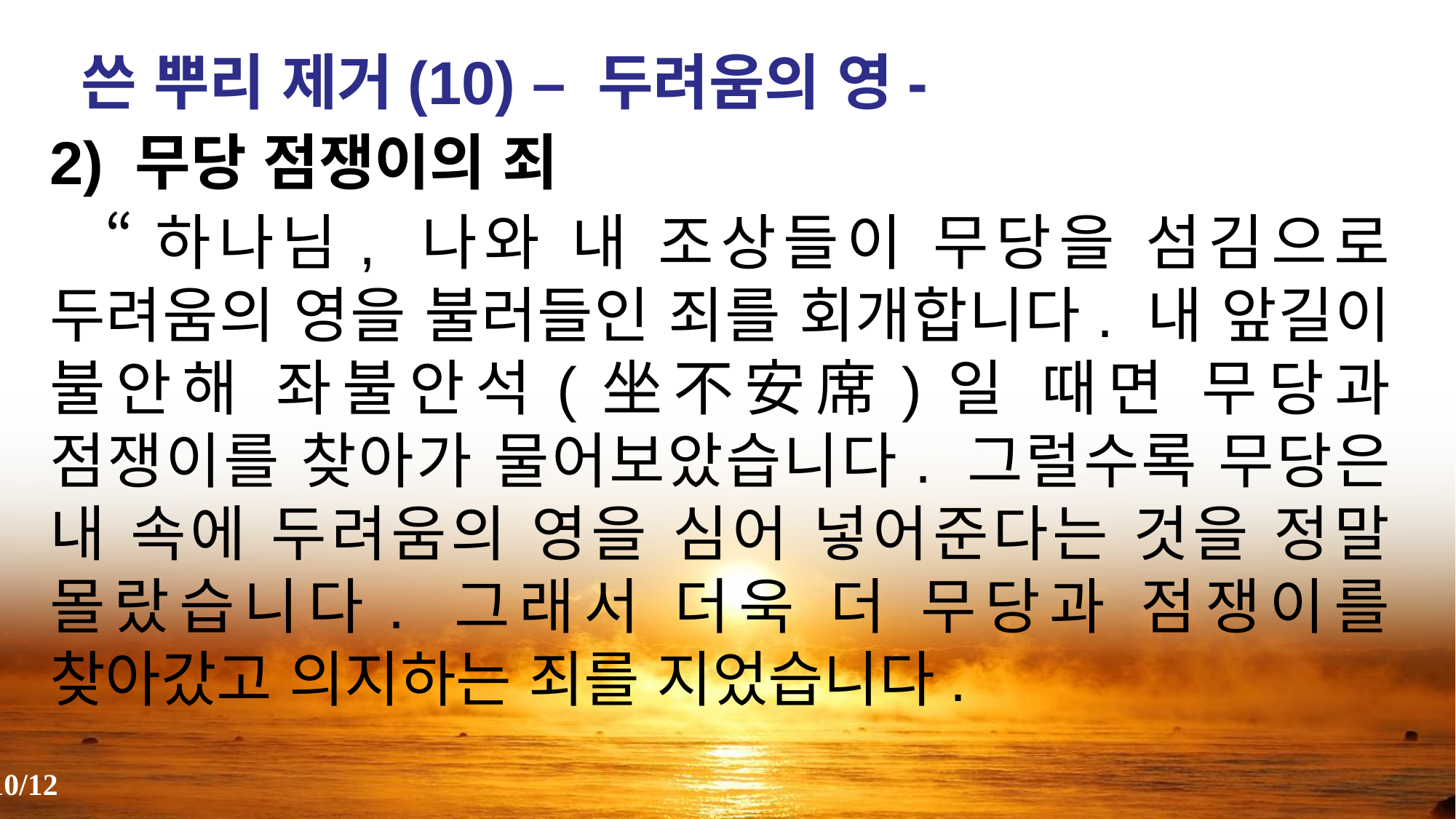

쓴 뿌리 제거(10) – 두려움의 영-
2) 무당 점쟁이의 죄
  “하나님, 나와 내 조상들이 무당을 섬김으로 두려움의 영을 불러들인 죄를 회개합니다. 내 앞길이 불안해 좌불안석(坐不安席)일 때면 무당과 점쟁이를 찾아가 물어보았습니다. 그럴수록 무당은 내 속에 두려움의 영을 심어 넣어준다는 것을 정말 몰랐습니다. 그래서 더욱 더 무당과 점쟁이를 찾아갔고 의지하는 죄를 지었습니다.